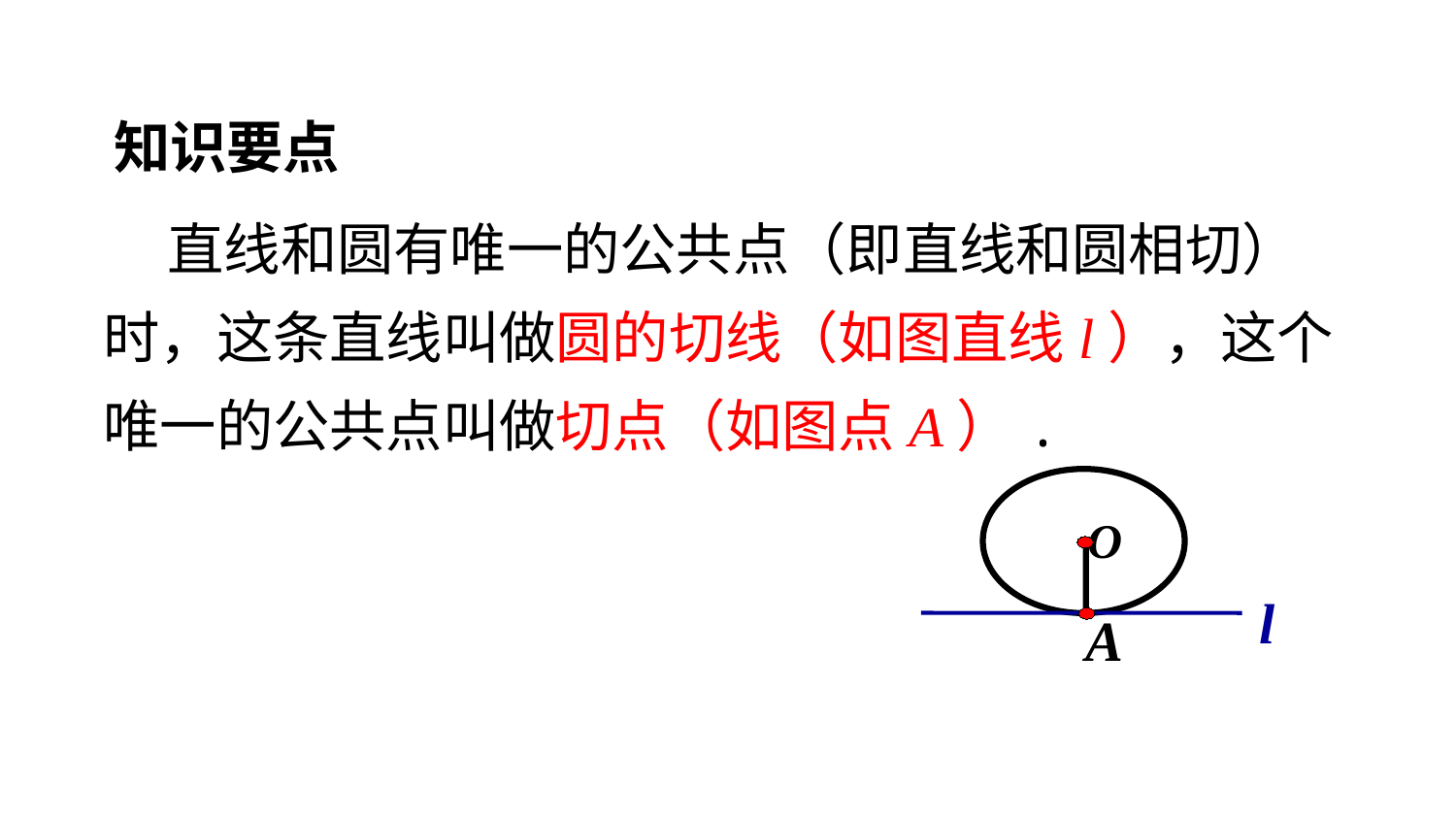

知识要点

    直线和圆有唯一的公共点（即直线和圆相切）时，这条直线叫做圆的切线（如图直线l），这个唯一的公共点叫做切点（如图点A）.

O

l
A